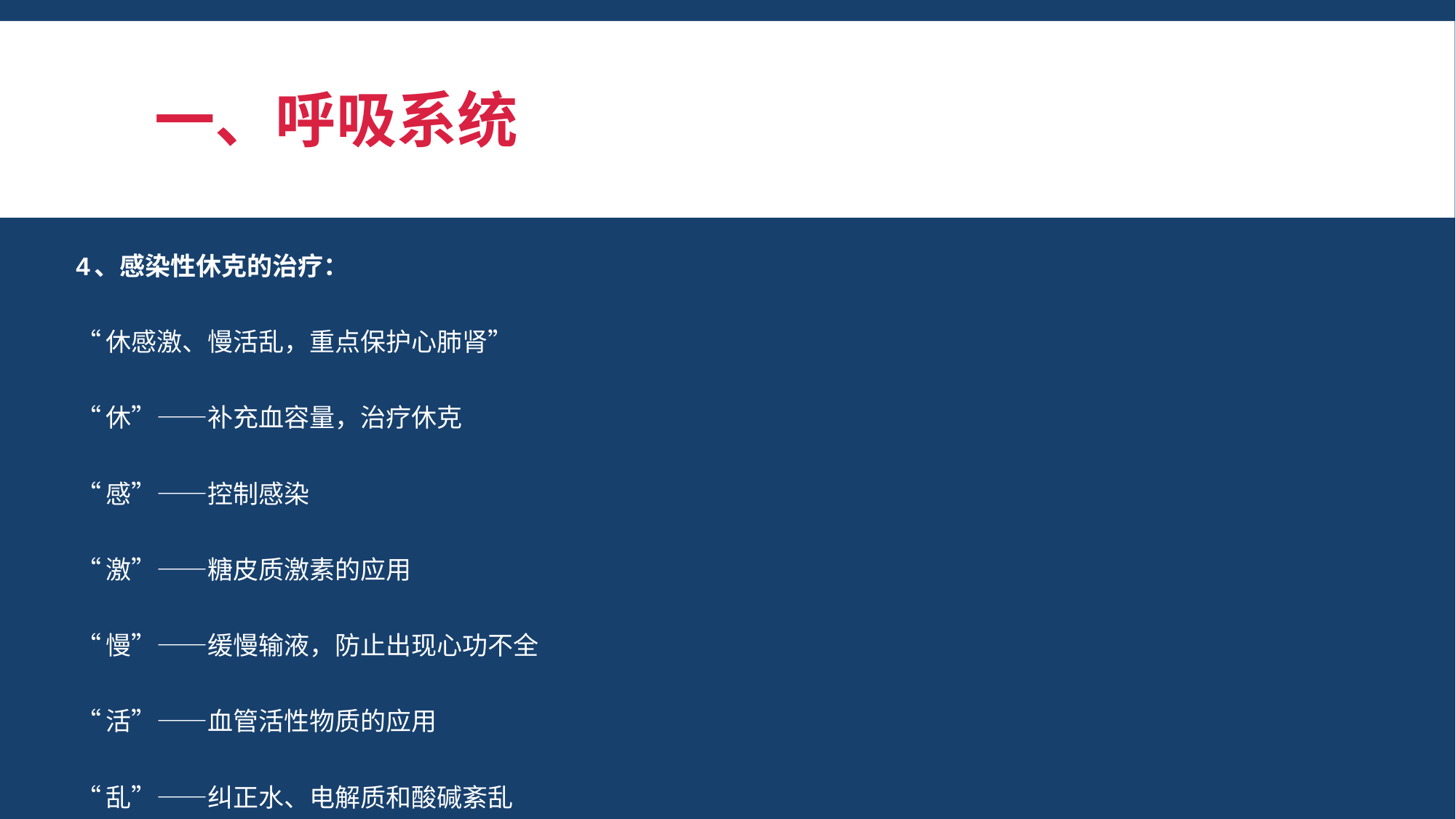

# 一、呼吸系统
4、感染性休克的治疗：
“休感激、慢活乱，重点保护心肺肾”
“休”——补充血容量，治疗休克
“感”——控制感染
“激”——糖皮质激素的应用
“慢”——缓慢输液，防止出现心功不全
“活”——血管活性物质的应用
“乱”——纠正水、电解质和酸碱紊乱